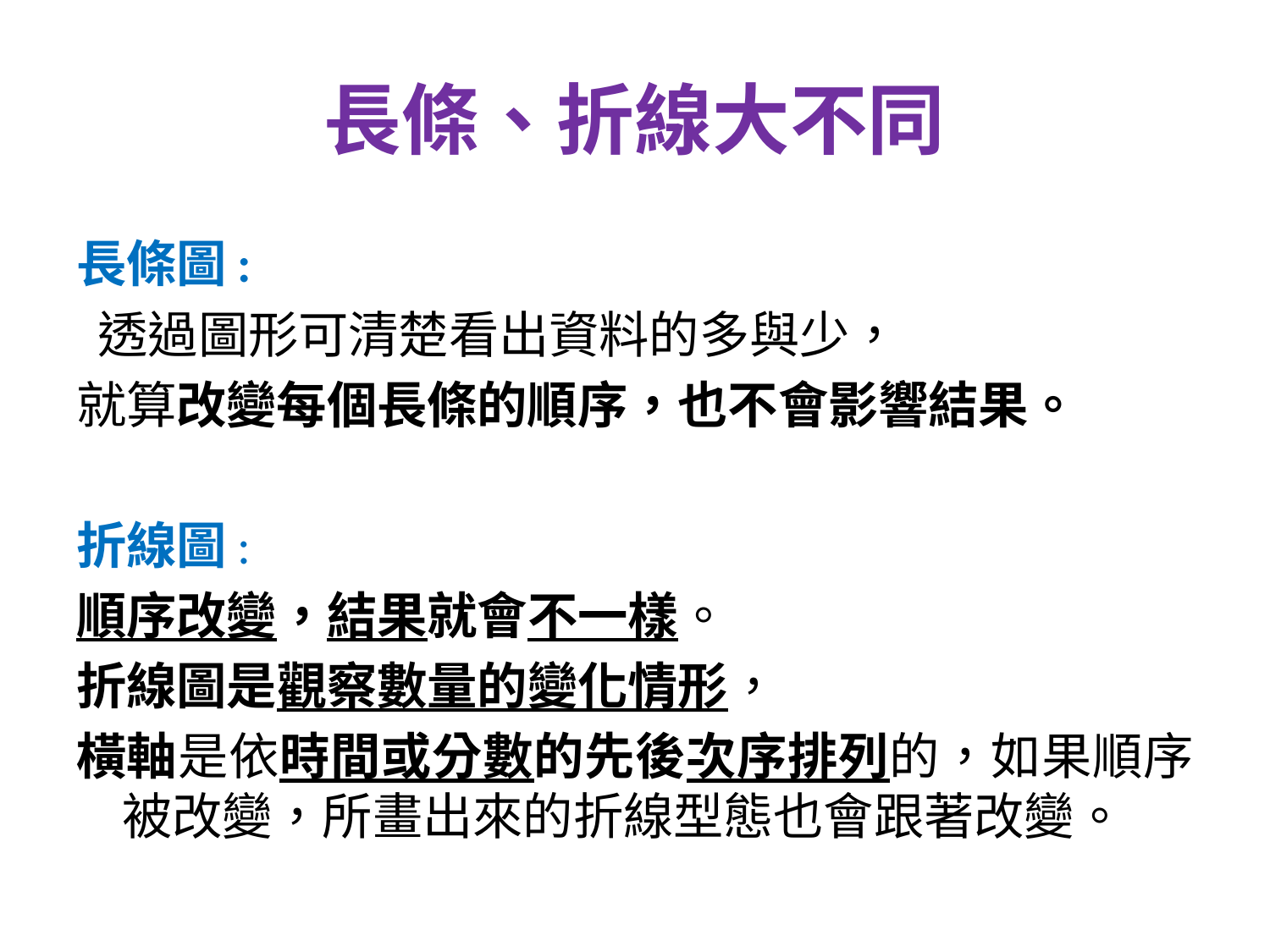

# 長條、折線大不同
長條圖:
 透過圖形可清楚看出資料的多與少，
就算改變每個長條的順序，也不會影響結果。

折線圖:
順序改變，結果就會不一樣。
折線圖是觀察數量的變化情形，
橫軸是依時間或分數的先後次序排列的，如果順序被改變，所畫出來的折線型態也會跟著改變。